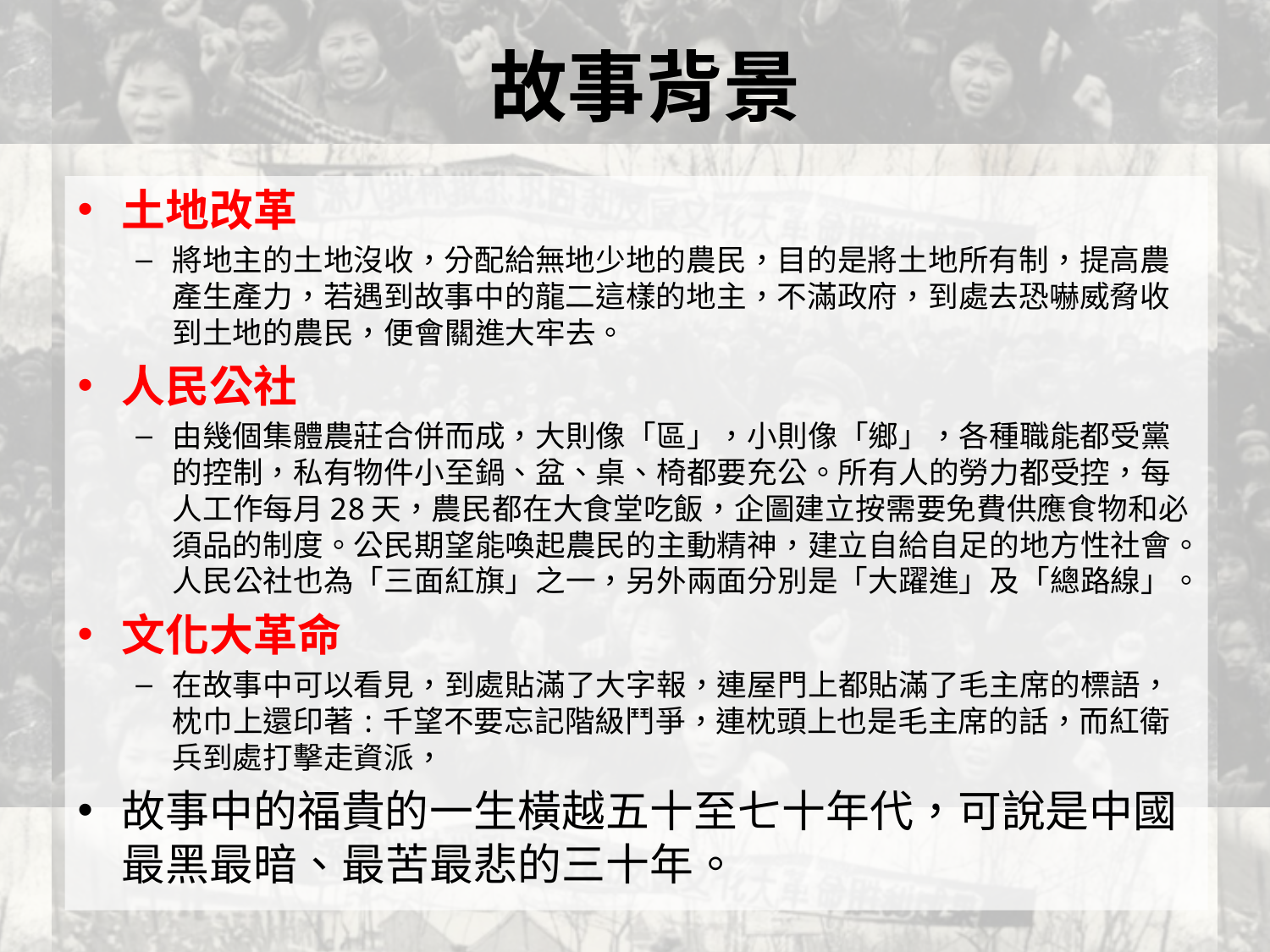

故事背景
土地改革
將地主的土地沒收，分配給無地少地的農民，目的是將土地所有制，提高農產生產力，若遇到故事中的龍二這樣的地主，不滿政府，到處去恐嚇威脅收到土地的農民，便會關進大牢去。
人民公社
由幾個集體農莊合併而成，大則像「區」，小則像「鄉」，各種職能都受黨的控制，私有物件小至鍋、盆、桌、椅都要充公。所有人的勞力都受控，每人工作每月28天，農民都在大食堂吃飯，企圖建立按需要免費供應食物和必須品的制度。公民期望能喚起農民的主動精神，建立自給自足的地方性社會。人民公社也為「三面紅旗」之一，另外兩面分別是「大躍進」及「總路線」。
文化大革命
在故事中可以看見，到處貼滿了大字報，連屋門上都貼滿了毛主席的標語，枕巾上還印著:千望不要忘記階級鬥爭，連枕頭上也是毛主席的話，而紅衛兵到處打擊走資派，
故事中的福貴的一生橫越五十至七十年代，可說是中國最黑最暗、最苦最悲的三十年。